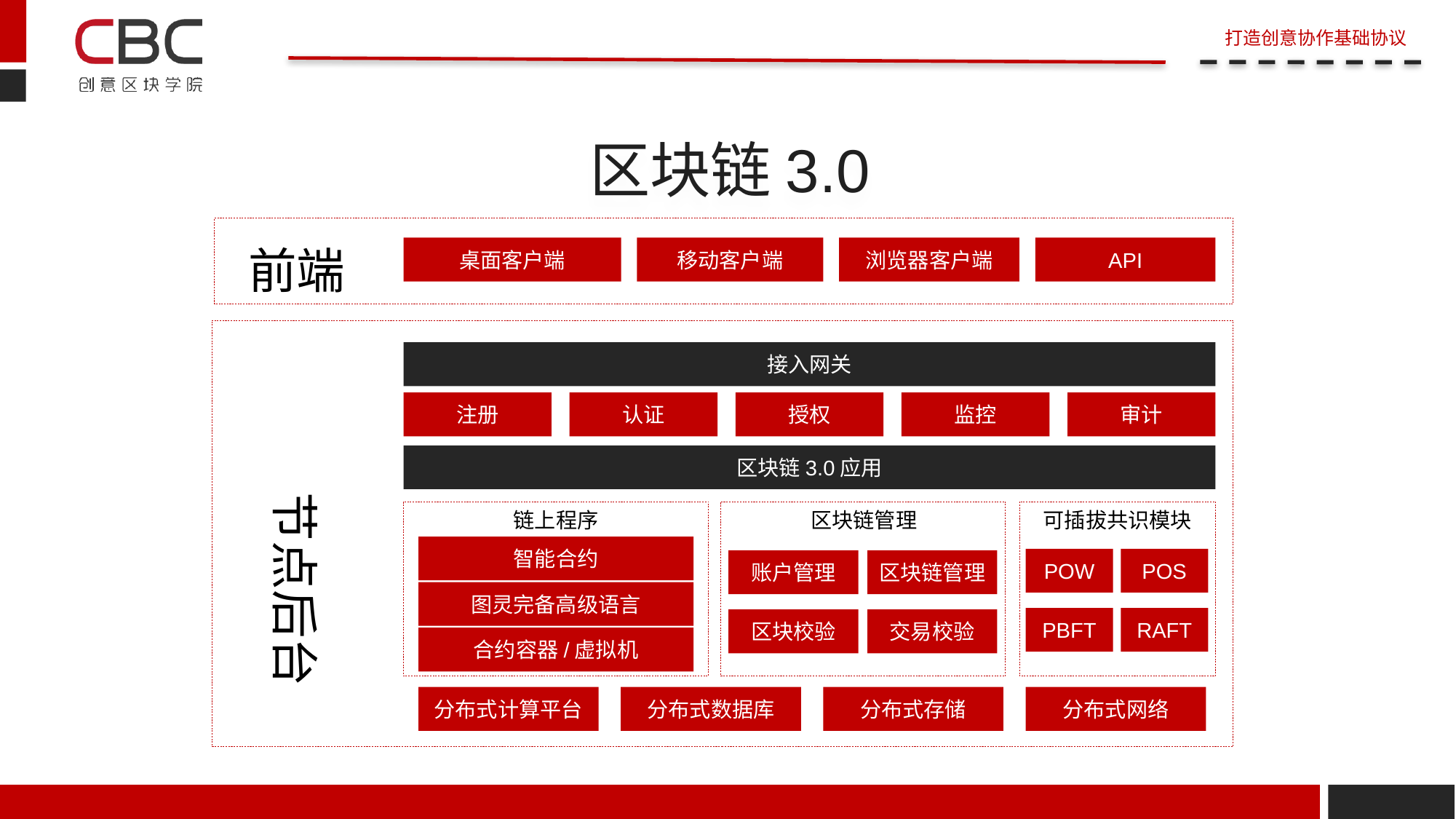

# 区块链3.0

前端
桌面客户端
移动客户端
浏览器客户端
API

接入网关
注册
认证
授权
监控
审计
区块链3.0应用
节点后台

链上程序

区块链管理

可插拔共识模块
智能合约
POW
POS
账户管理
区块链管理
图灵完备高级语言
PBFT
RAFT
区块校验
交易校验
合约容器/虚拟机
分布式计算平台
分布式数据库
分布式存储
分布式网络
9